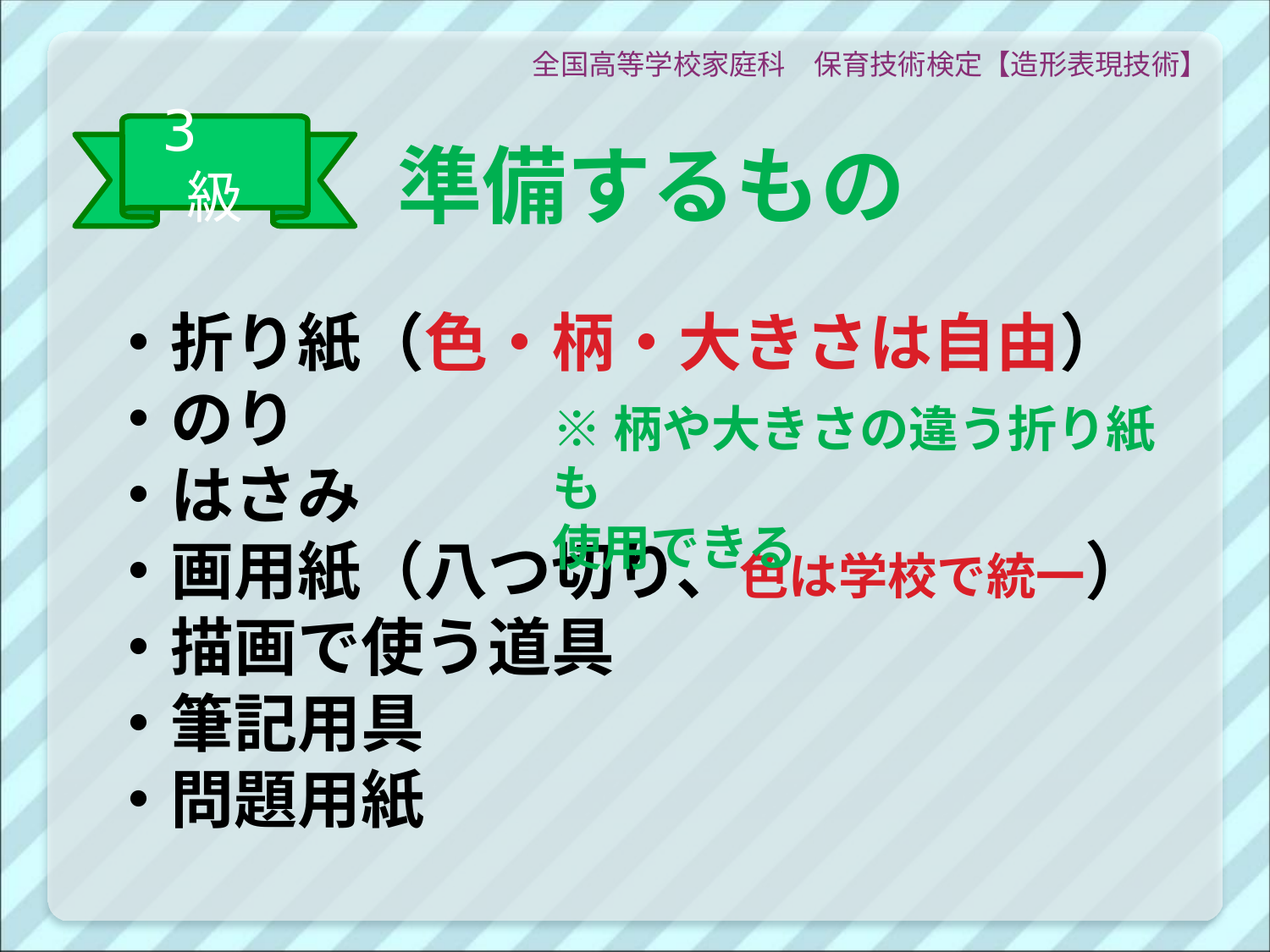

全国高等学校家庭科　保育技術検定【造形表現技術】
3　級
# 準備するもの

・折り紙（色・柄・大きさは自由）
・のり
・はさみ
・画用紙（八つ切り、色は学校で統一）
・描画で使う道具
・筆記用具
・問題用紙

※柄や大きさの違う折り紙も
使用できる